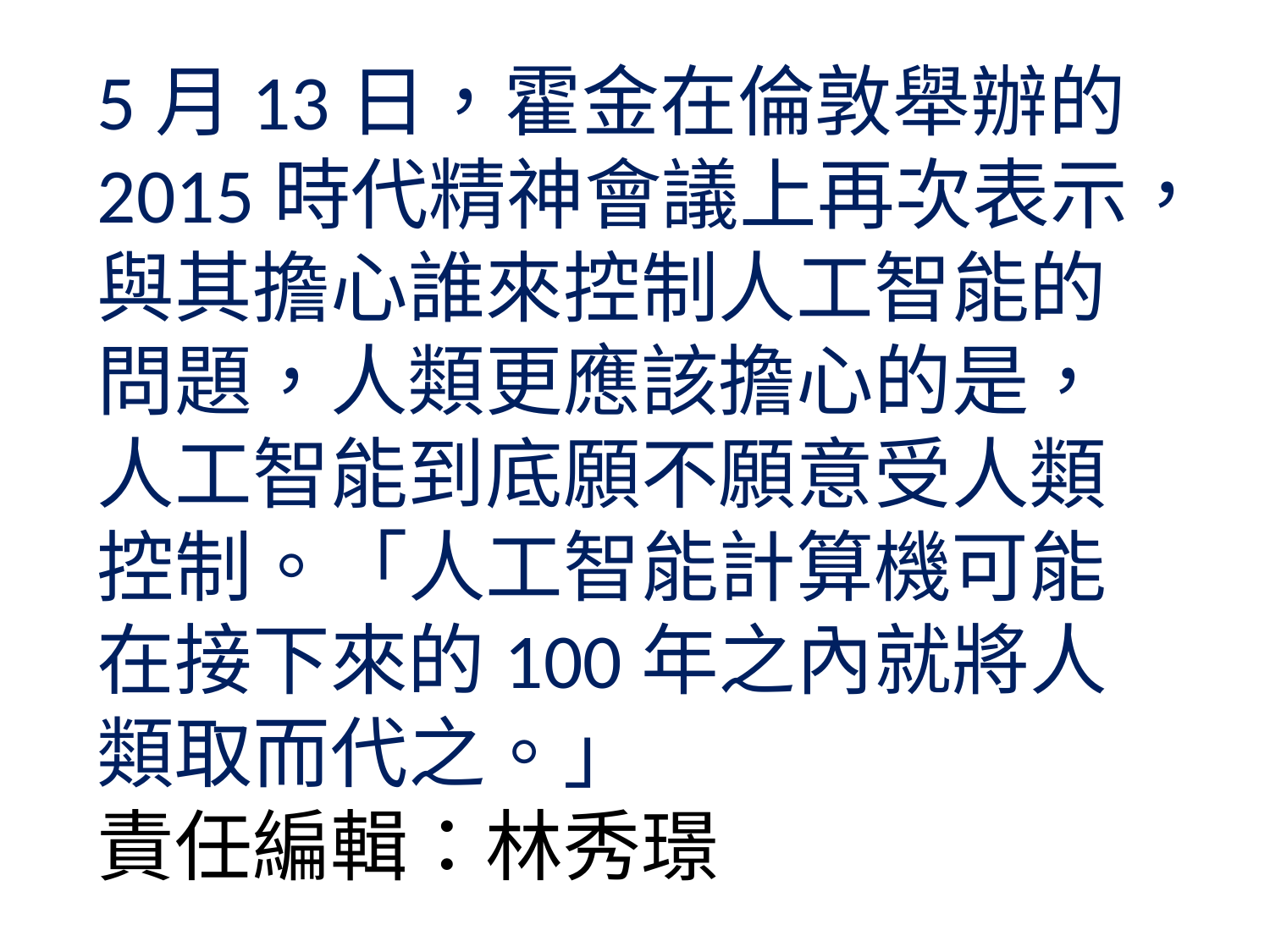

5月13日，霍金在倫敦舉辦的2015時代精神會議上再次表示，與其擔心誰來控制人工智能的問題，人類更應該擔心的是，人工智能到底願不願意受人類控制。「人工智能計算機可能在接下來的100年之內就將人類取而代之。」
責任編輯：林秀璟